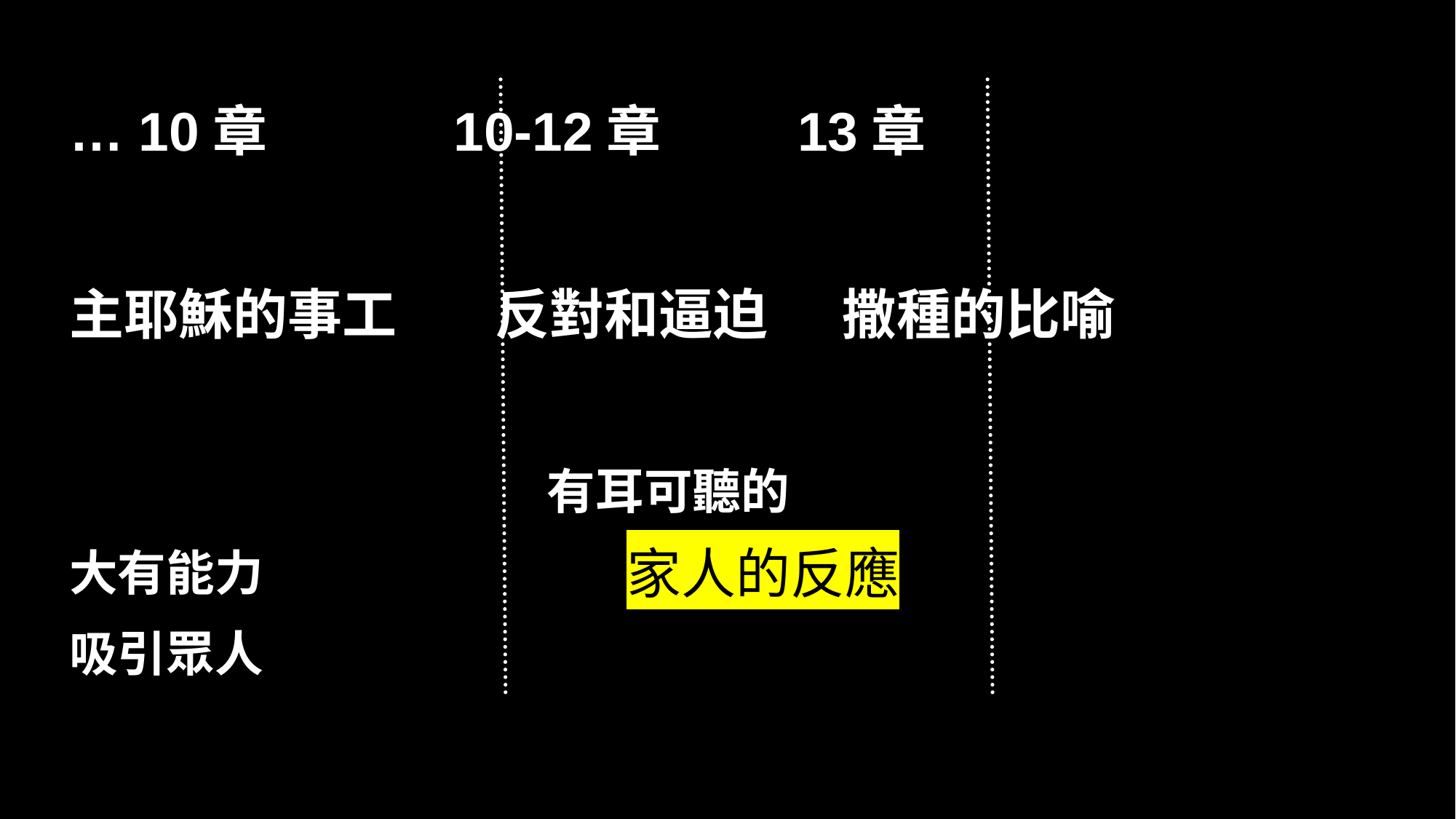

… 10章              10-12章          13章

主耶穌的事工        反對和逼迫      撒種的比喻

                                          有耳可聽的
大有能力                                   就應當聽
吸引眾人
家人的反應